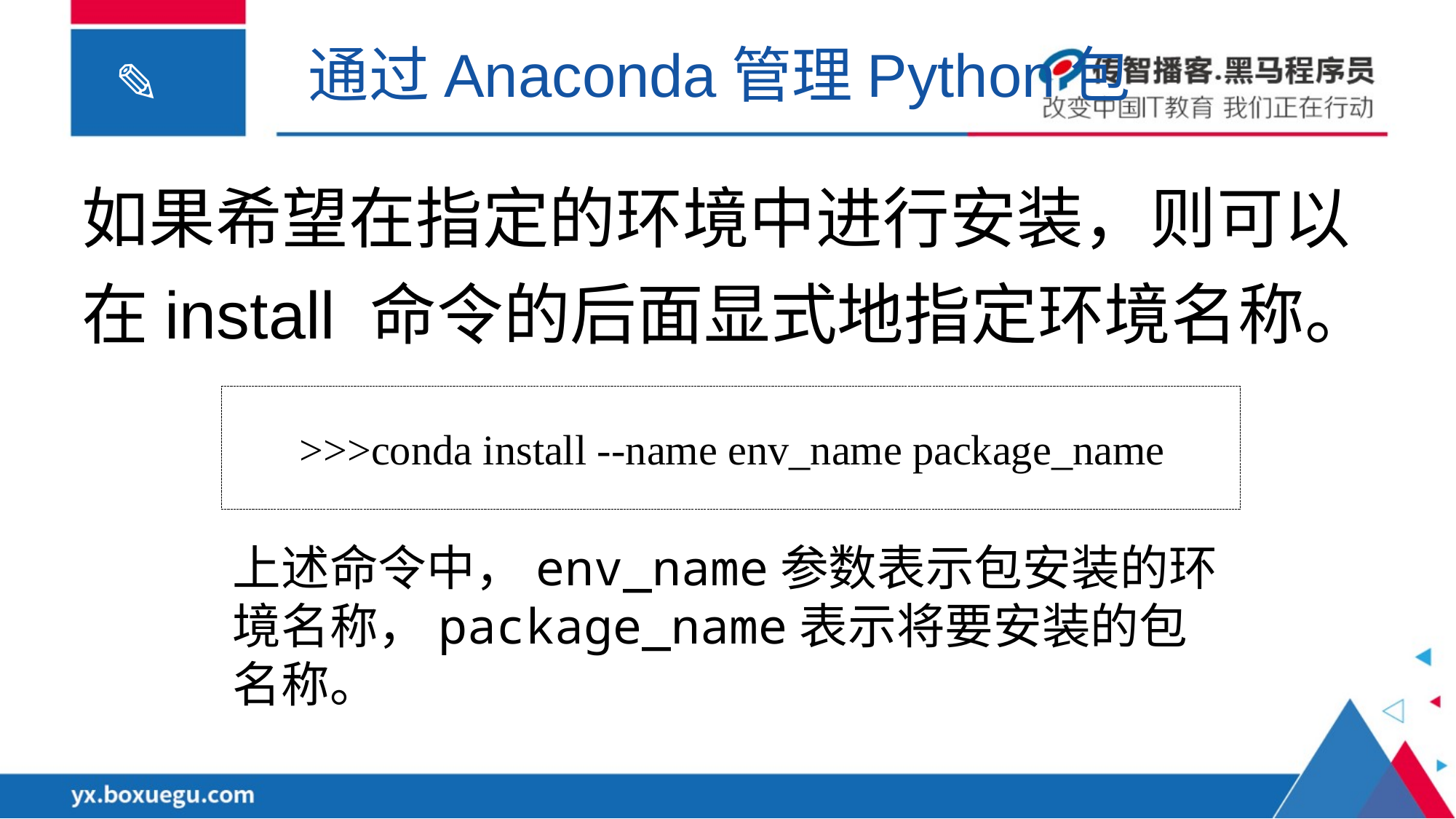

通过Anaconda管理Python包
如果希望在指定的环境中进行安装，则可以在install 命令的后面显式地指定环境名称。

>>>conda install --name env_name package_name
上述命令中，env_name参数表示包安装的环境名称，package_name表示将要安装的包名称。